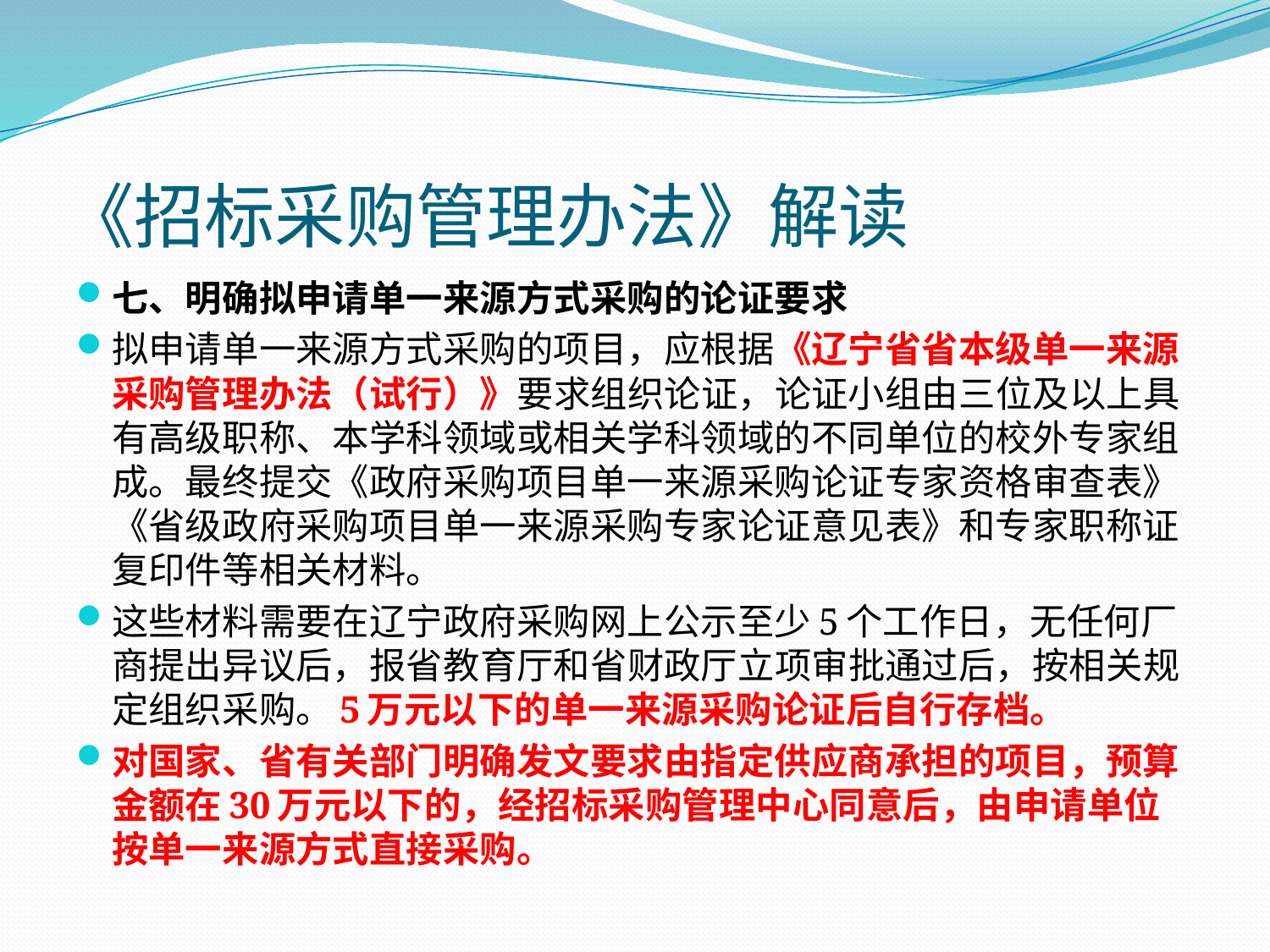

# 《招标采购管理办法》解读
七、明确拟申请单一来源方式采购的论证要求
拟申请单一来源方式采购的项目，应根据《辽宁省省本级单一来源采购管理办法（试行）》要求组织论证，论证小组由三位及以上具有高级职称、本学科领域或相关学科领域的不同单位的校外专家组成。最终提交《政府采购项目单一来源采购论证专家资格审查表》《省级政府采购项目单一来源采购专家论证意见表》和专家职称证复印件等相关材料。
这些材料需要在辽宁政府采购网上公示至少5个工作日，无任何厂商提出异议后，报省教育厅和省财政厅立项审批通过后，按相关规定组织采购。5万元以下的单一来源采购论证后自行存档。
对国家、省有关部门明确发文要求由指定供应商承担的项目，预算金额在30万元以下的，经招标采购管理中心同意后，由申请单位按单一来源方式直接采购。